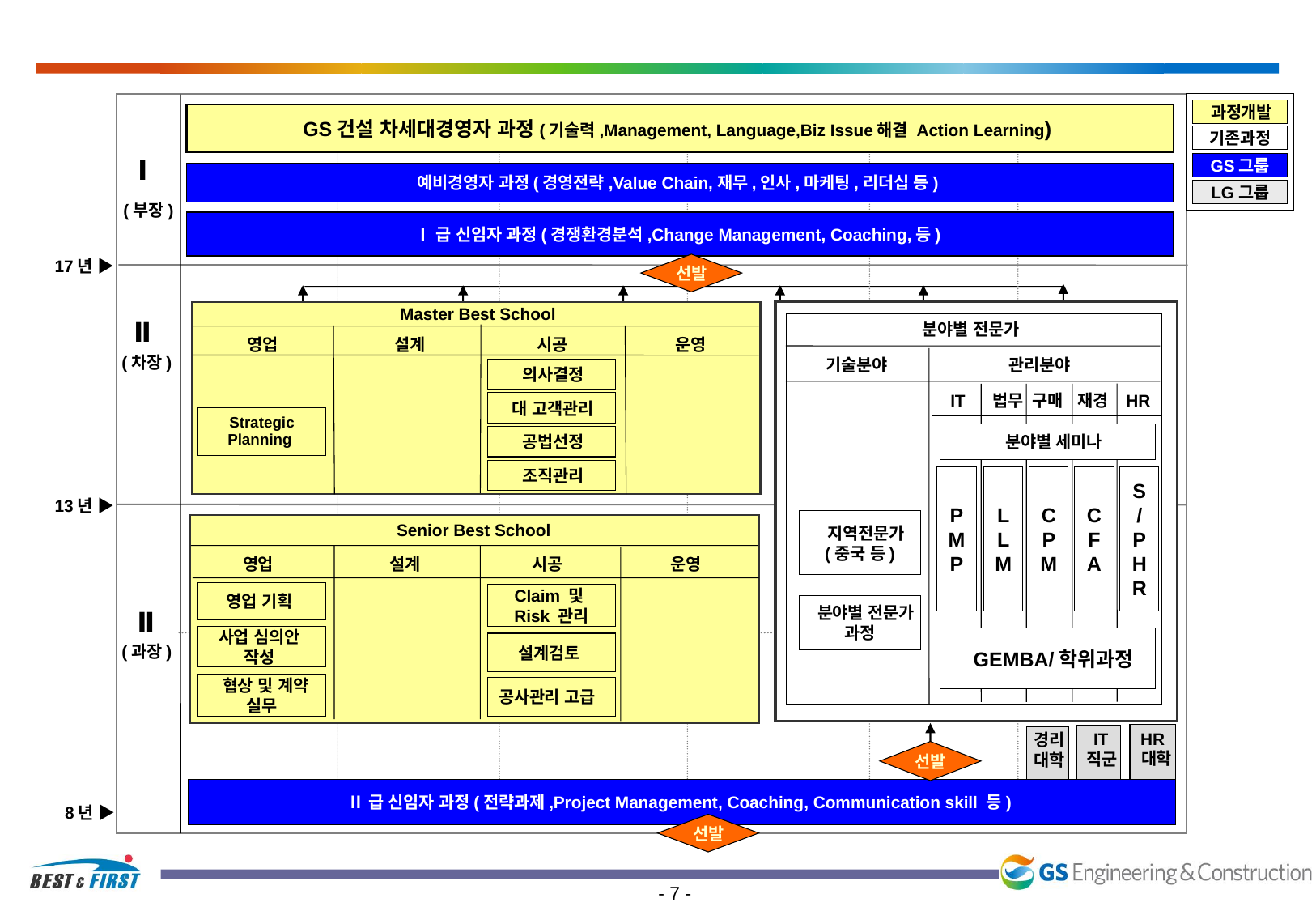

과정개발
기존과정
GS그룹
LG그룹

GS건설 차세대경영자 과정(기술력,Management, Language,Biz Issue해결 Action Learning)
Ⅰ

예비경영자 과정(경영전략,Value Chain,재무,인사,마케팅,리더십 등)
(부장)
Ⅰ급 신임자 과정(경쟁환경분석,Change Management, Coaching,등)
 17년 ▶
선발

Master Best School

Ⅱ

분야별 전문가

영업                         설계                        시공                       운영

(차장)

기술분야
관리분야

 의사결정

IT     법무  구매   재경   HR
 대 고객관리
  Strategic
 Planning

  분야별 세미나
 공법선정
 조직관리
P
M
P
L
L
M
C
P
M
C
F
A
S
/
P
H
R
 13년 ▶

  지역전문가
(중국 등)
Senior Best School

영업                         설계                        시공                       운영

영업 기획
Claim 및
Risk 관리
  분야별 전문가
과정
Ⅱ
사업 심의안
작성
  GEMBA/학위과정

설계검토
(과장)
 협상 및 계약
실무
공사관리 고급

HR
 대학

 IT
  직군

 경리
 대학

선발
Ⅱ급 신임자 과정(전략과제,Project Management, Coaching, Communication skill 등)
 8년 ▶
선발